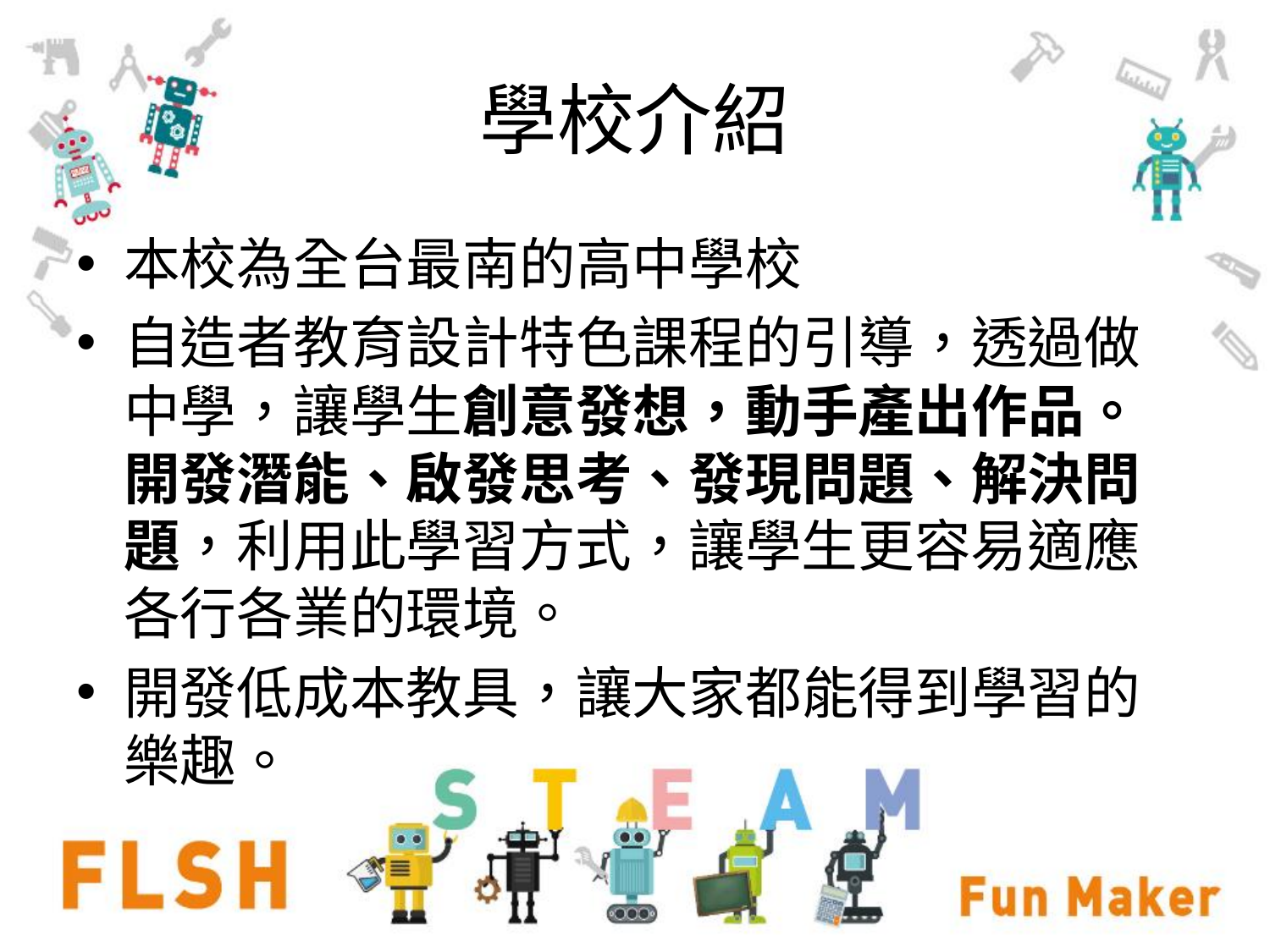

# 學校介紹
本校為全台最南的高中學校
自造者教育設計特色課程的引導，透過做中學，讓學生創意發想，動手產出作品。開發潛能、啟發思考、發現問題、解決問題，利用此學習方式，讓學生更容易適應各行各業的環境。
開發低成本教具，讓大家都能得到學習的樂趣。